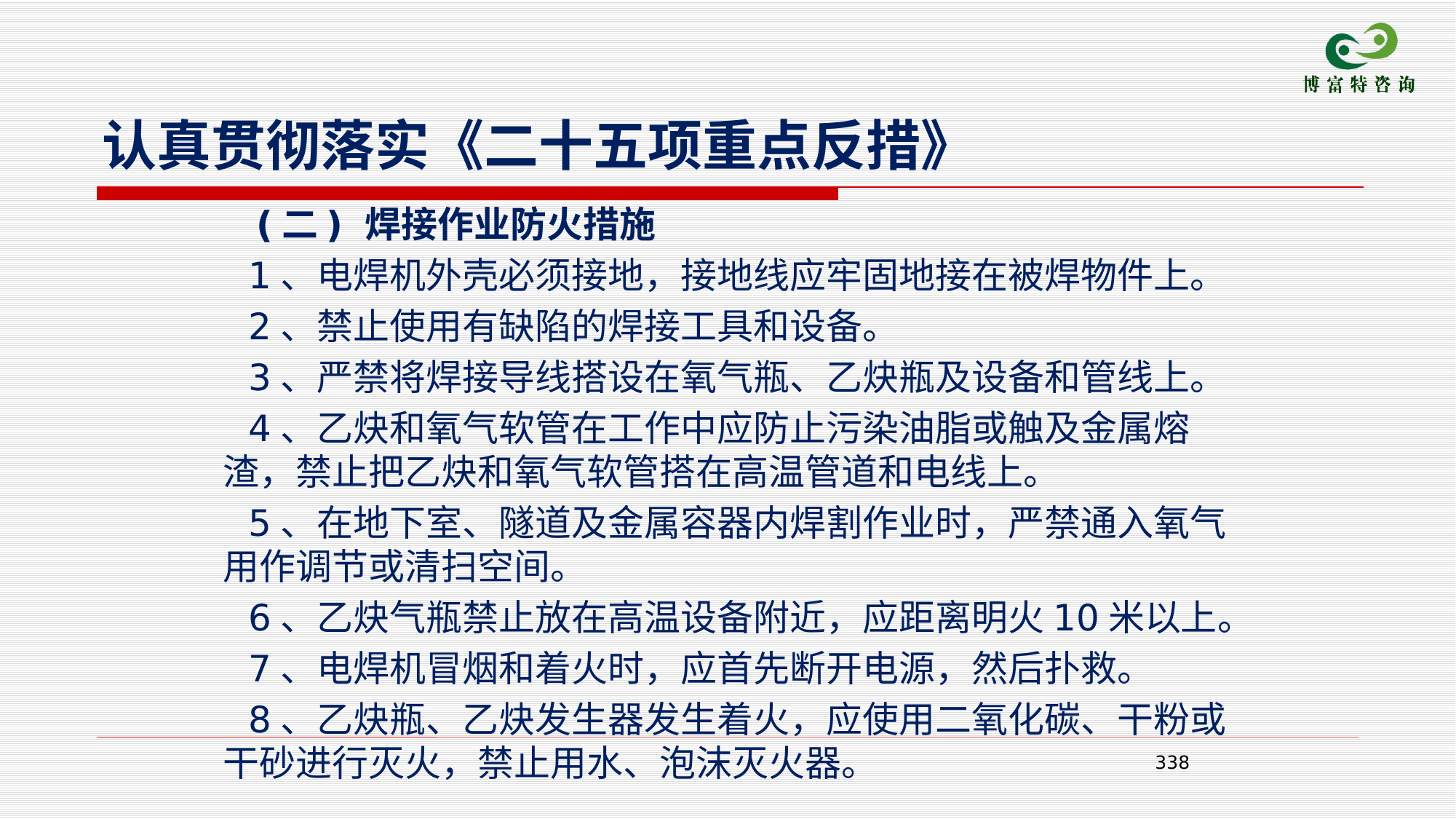

认真贯彻落实《二十五项重点反措》
       (二) 焊接作业防火措施
       1、电焊机外壳必须接地，接地线应牢固地接在被焊物件上。
       2、禁止使用有缺陷的焊接工具和设备。
       3、严禁将焊接导线搭设在氧气瓶、乙炔瓶及设备和管线上。
       4、乙炔和氧气软管在工作中应防止污染油脂或触及金属熔渣，禁止把乙炔和氧气软管搭在高温管道和电线上。
       5、在地下室、隧道及金属容器内焊割作业时，严禁通入氧气用作调节或清扫空间。
       6、乙炔气瓶禁止放在高温设备附近，应距离明火10米以上。
       7、电焊机冒烟和着火时，应首先断开电源，然后扑救。
       8、乙炔瓶、乙炔发生器发生着火，应使用二氧化碳、干粉或干砂进行灭火，禁止用水、泡沫灭火器。

338